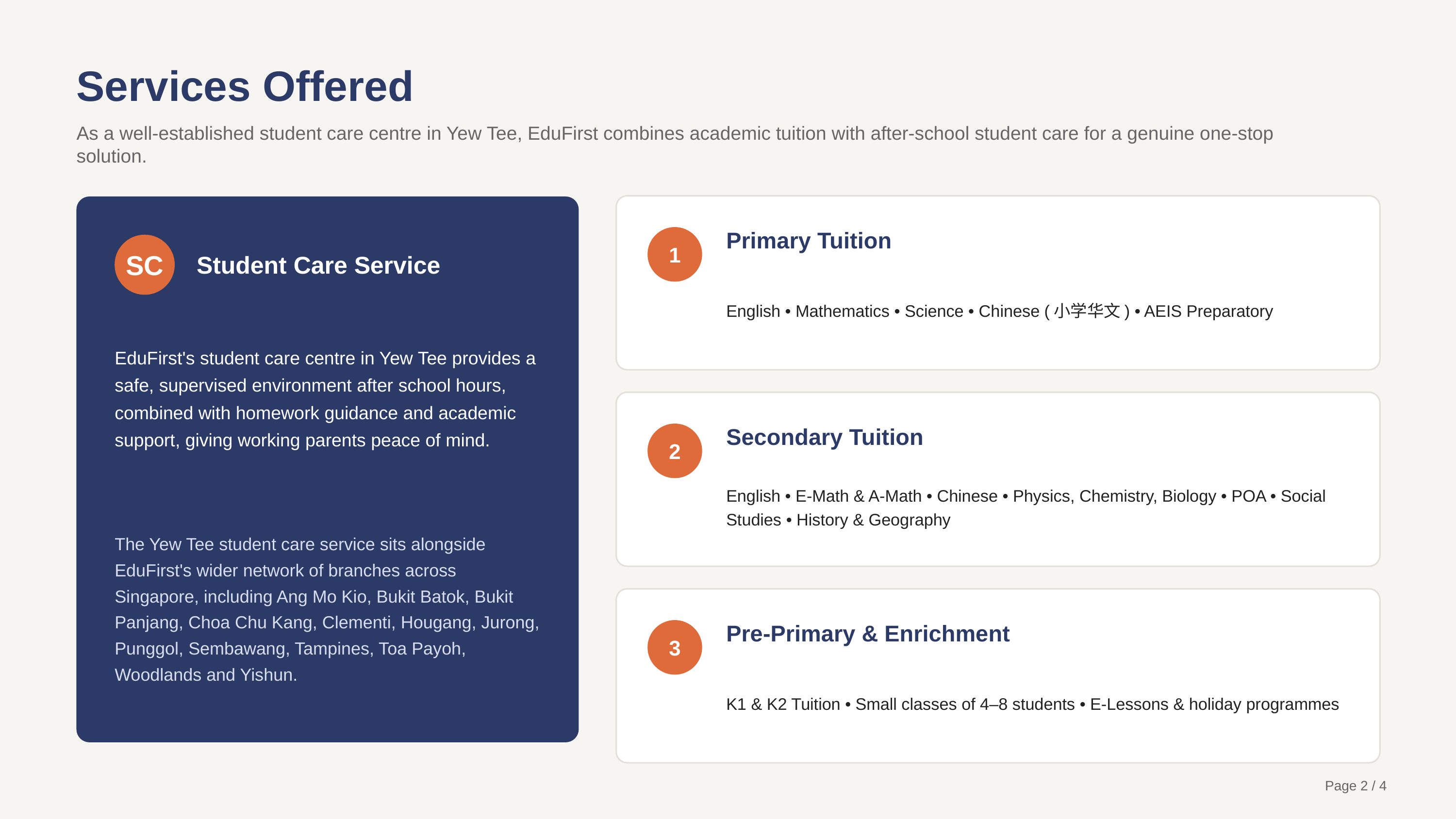

Services Offered

As a well-established student care centre in Yew Tee, EduFirst combines academic tuition with after-school student care for a genuine one-stop solution.

Primary Tuition

1

SC

Student Care Service

English • Mathematics • Science • Chinese (小学华文) • AEIS Preparatory

EduFirst's student care centre in Yew Tee provides a safe, supervised environment after school hours, combined with homework guidance and academic support, giving working parents peace of mind.

Secondary Tuition

2

English • E-Math & A-Math • Chinese • Physics, Chemistry, Biology • POA • Social Studies • History & Geography

The Yew Tee student care service sits alongside EduFirst's wider network of branches across Singapore, including Ang Mo Kio, Bukit Batok, Bukit Panjang, Choa Chu Kang, Clementi, Hougang, Jurong, Punggol, Sembawang, Tampines, Toa Payoh, Woodlands and Yishun.

Pre-Primary & Enrichment

3

K1 & K2 Tuition • Small classes of 4–8 students • E-Lessons & holiday programmes

Page 2 / 4